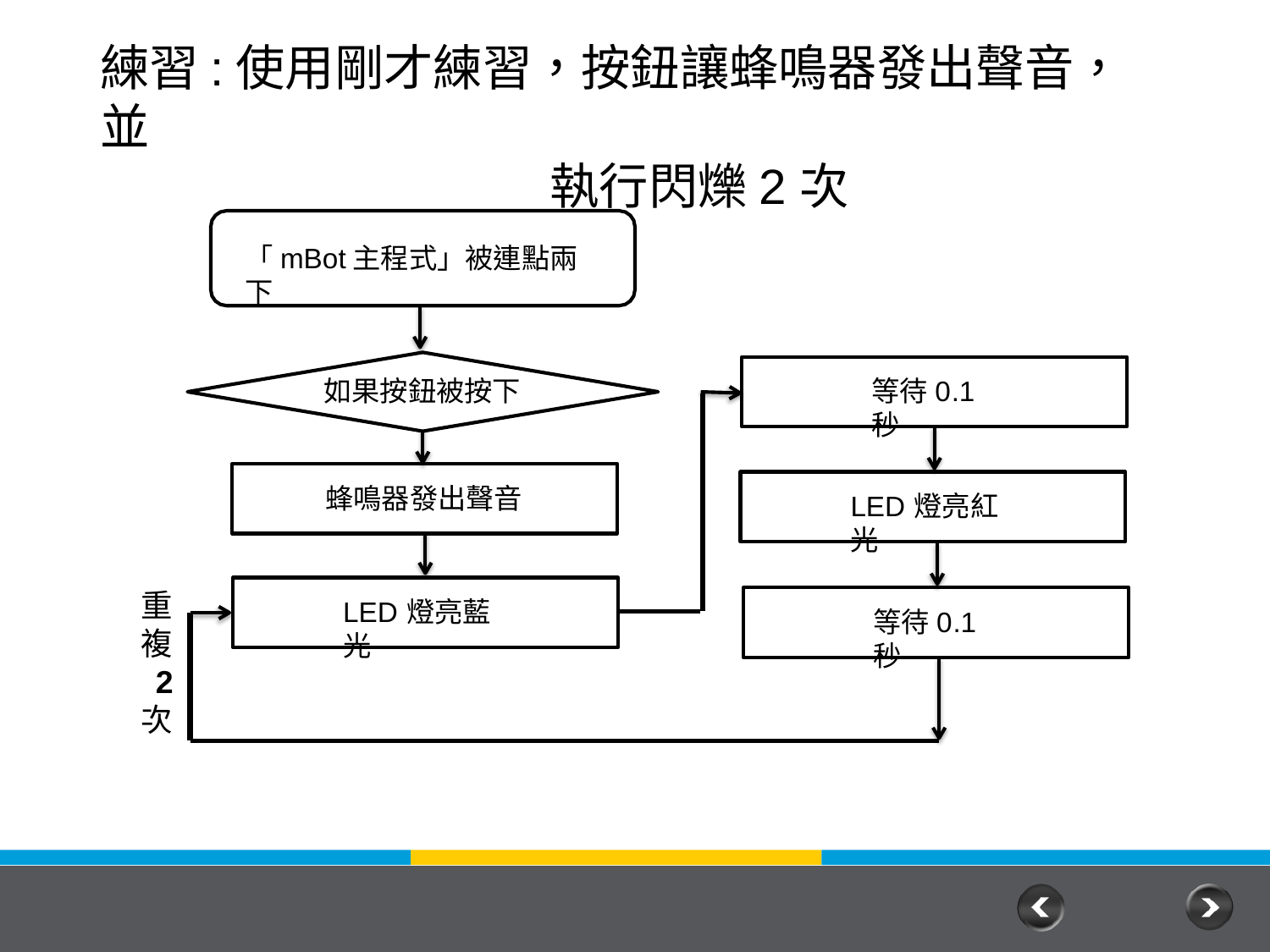

# 練習:使用剛才練習，按鈕讓蜂鳴器發出聲音，並
執行閃爍2次

「mBot主程式」被連點兩下

等待0.1秒
如果按鈕被按下

蜂鳴器發出聲音
LED燈亮紅光

重 複  2
次

LED燈亮藍光

等待0.1秒

34